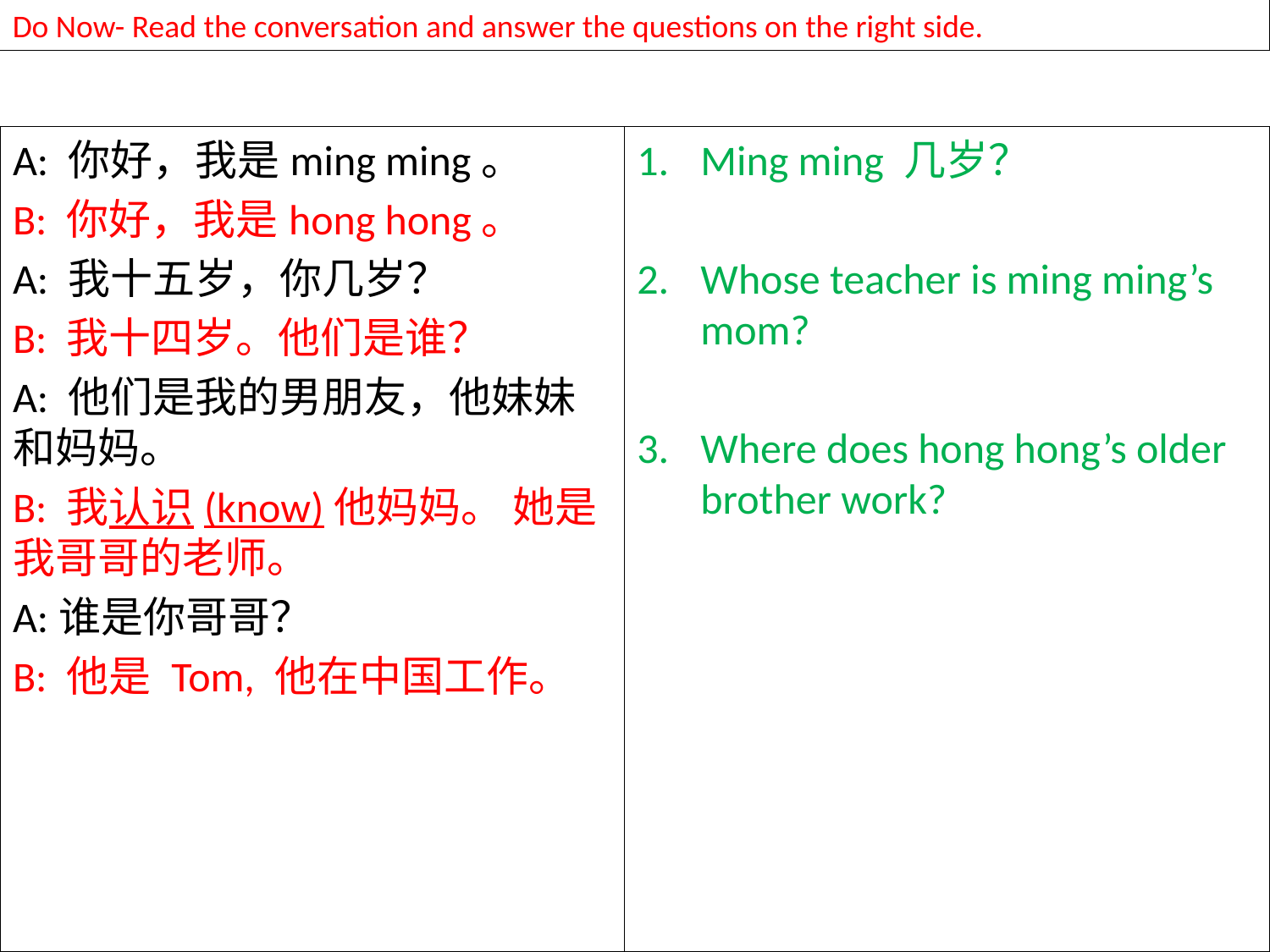

Do Now- Read the conversation and answer the questions on the right side.
A: 你好，我是ming ming。
B: 你好，我是hong hong。
A: 我十五岁，你几岁？
B: 我十四岁。他们是谁？
A: 他们是我的男朋友，他妹妹和妈妈。
B: 我认识(know)他妈妈。 她是我哥哥的老师。
A:谁是你哥哥？
B: 他是 Tom, 他在中国工作。
Ming ming 几岁？

Whose teacher is ming ming’s mom?

Where does hong hong’s older brother work?